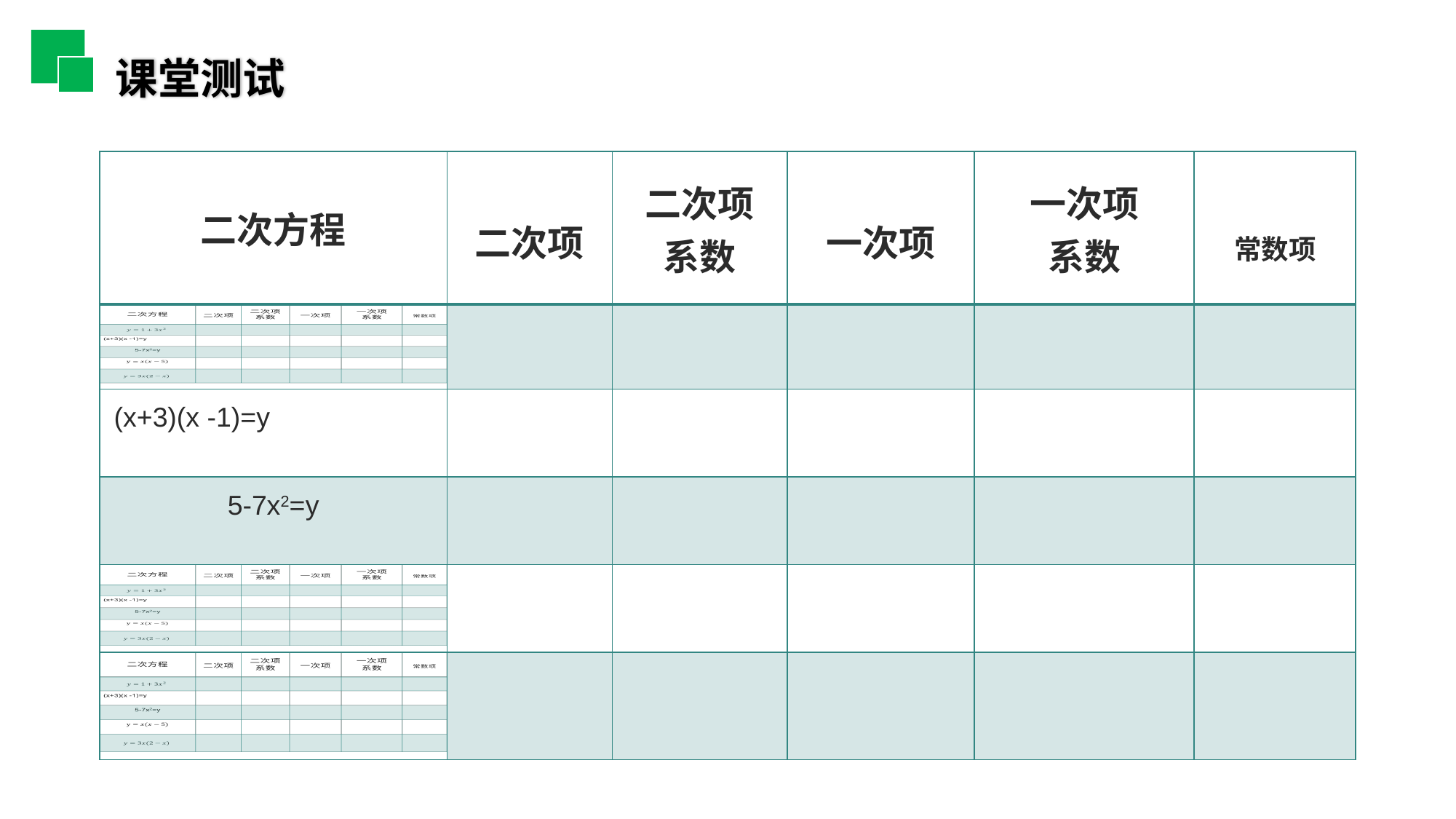

课堂测试
| 二次方程 | 二次项 | 二次项 系数 | 一次项 | 一次项 系数 | 常数项 |
| --- | --- | --- | --- | --- | --- |
|  |  |  |  |  |  |
| (x+3)(x -1)=y |  |  |  |  |  |
| 5-7x2=y |  |  |  |  |  |
|  |  |  |  |  |  |
|  |  |  |  |  |  |